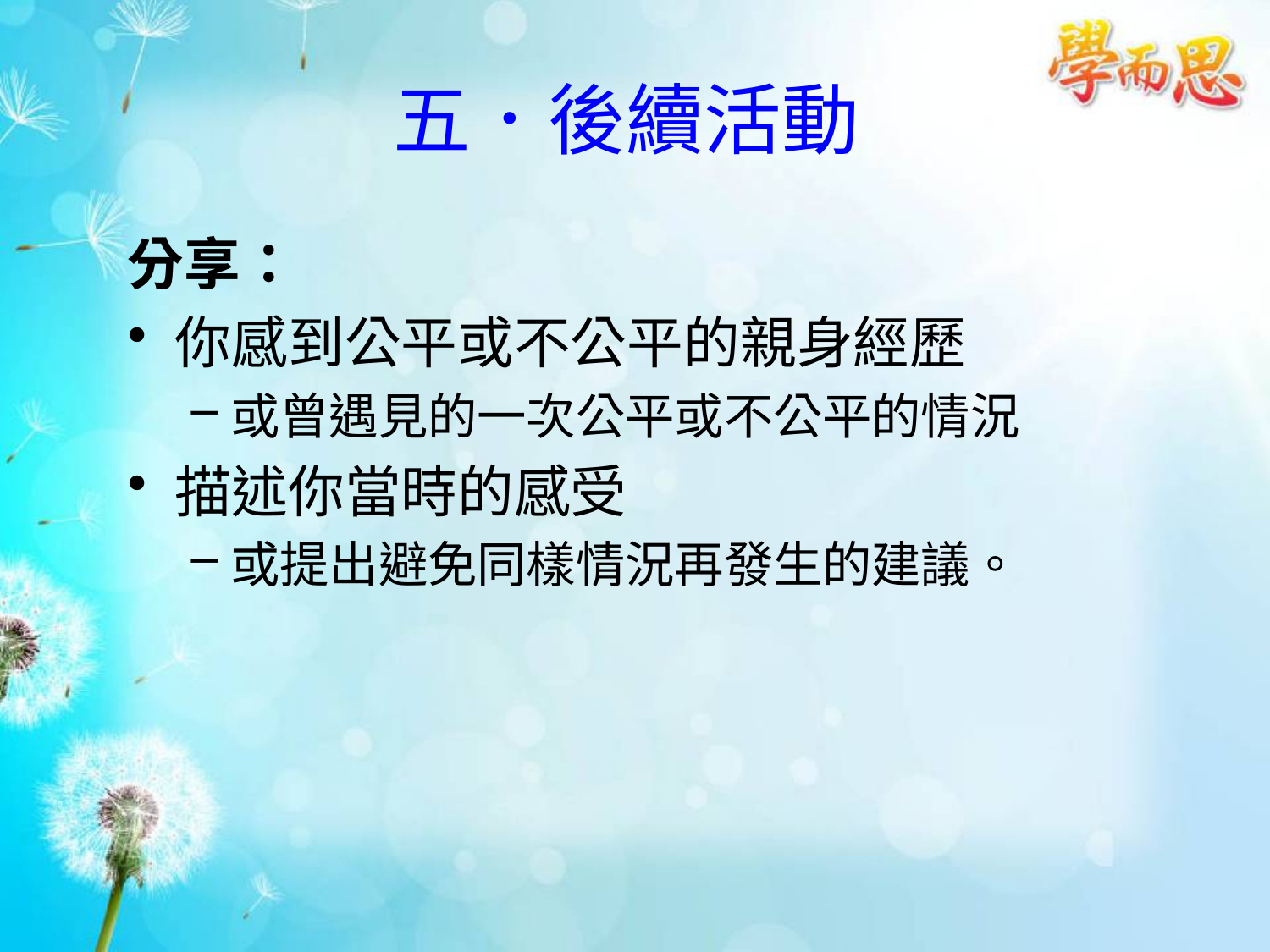

# 五．後續活動
分享：
你感到公平或不公平的親身經歷
或曾遇見的一次公平或不公平的情況
描述你當時的感受
或提出避免同樣情況再發生的建議。